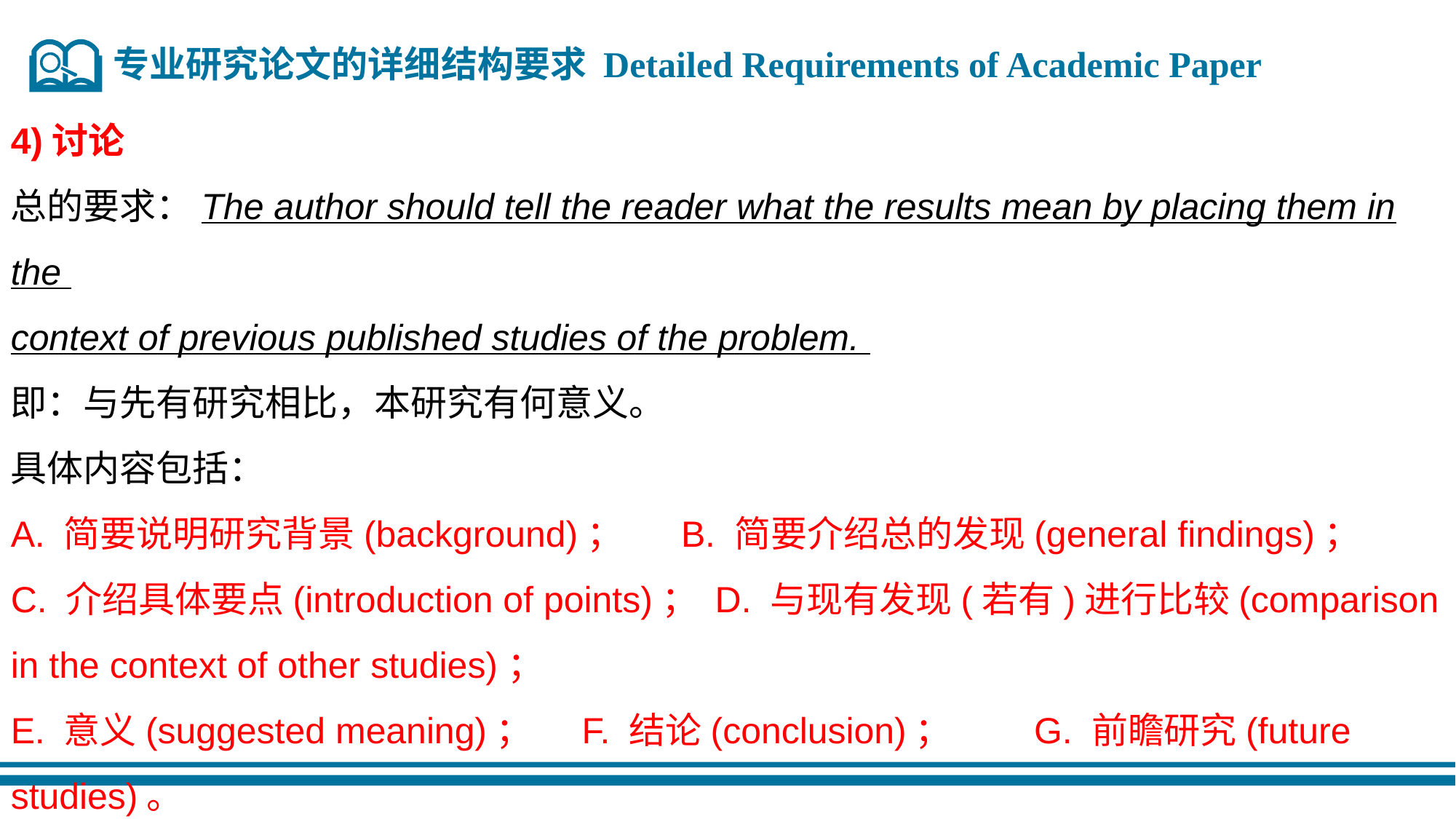

专业研究论文的详细结构要求 Detailed Requirements of Academic Paper
4)讨论
总的要求：The author should tell the reader what the results mean by placing them in the
context of previous published studies of the problem.
即：与先有研究相比，本研究有何意义。
具体内容包括：
A. 简要说明研究背景(background)；      B. 简要介绍总的发现(general findings)；
C. 介绍具体要点(introduction of points)； D. 与现有发现(若有)进行比较(comparison in the context of other studies)；
E. 意义(suggested meaning)；     F. 结论(conclusion)；         G. 前瞻研究(future studies)。